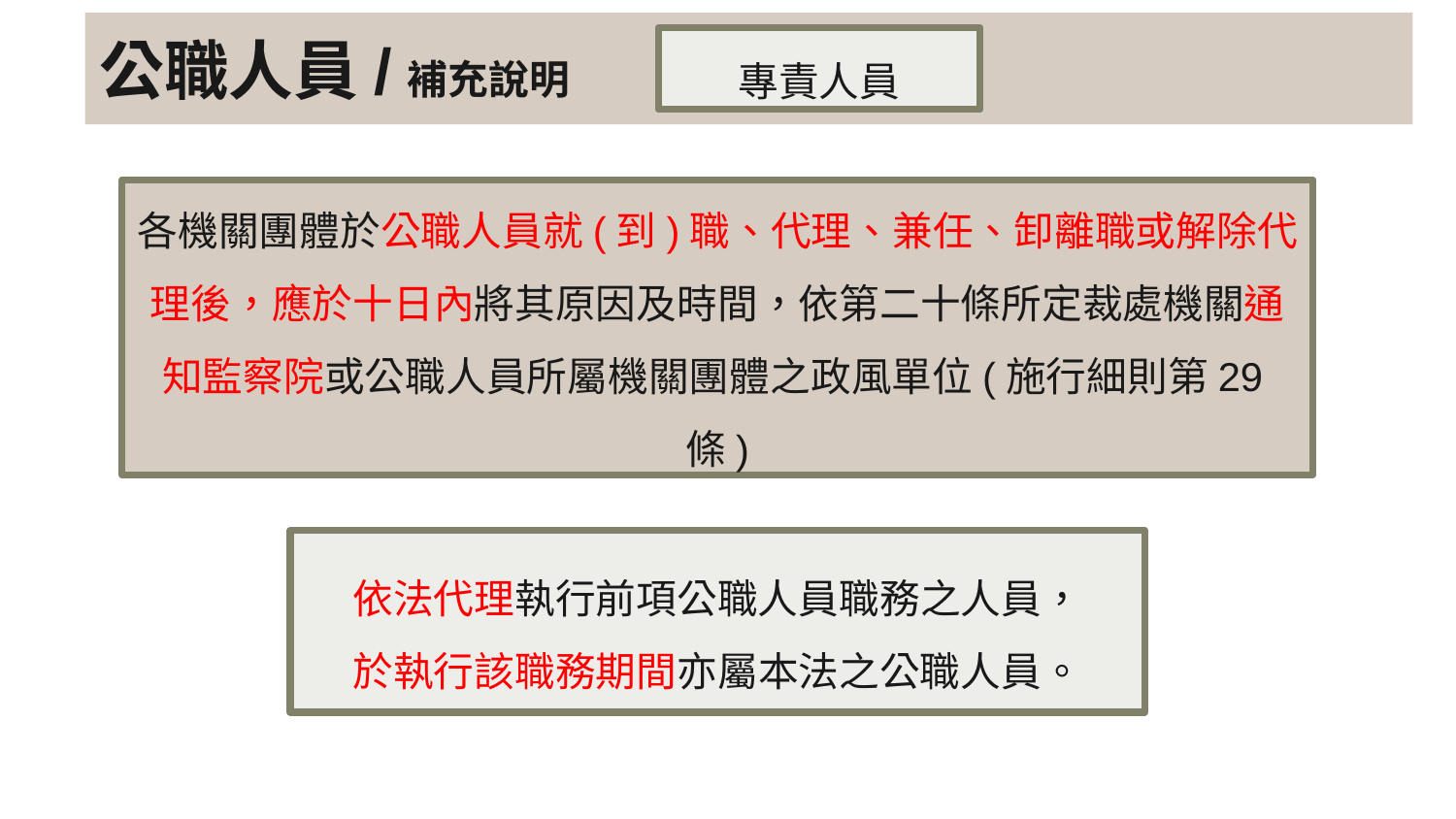

# 公職人員/補充說明
專責人員
各機關團體於公職人員就(到)職、代理、兼任、卸離職或解除代理後，應於十日內將其原因及時間，依第二十條所定裁處機關通知監察院或公職人員所屬機關團體之政風單位(施行細則第29條)
依法代理執行前項公職人員職務之人員，
於執行該職務期間亦屬本法之公職人員。